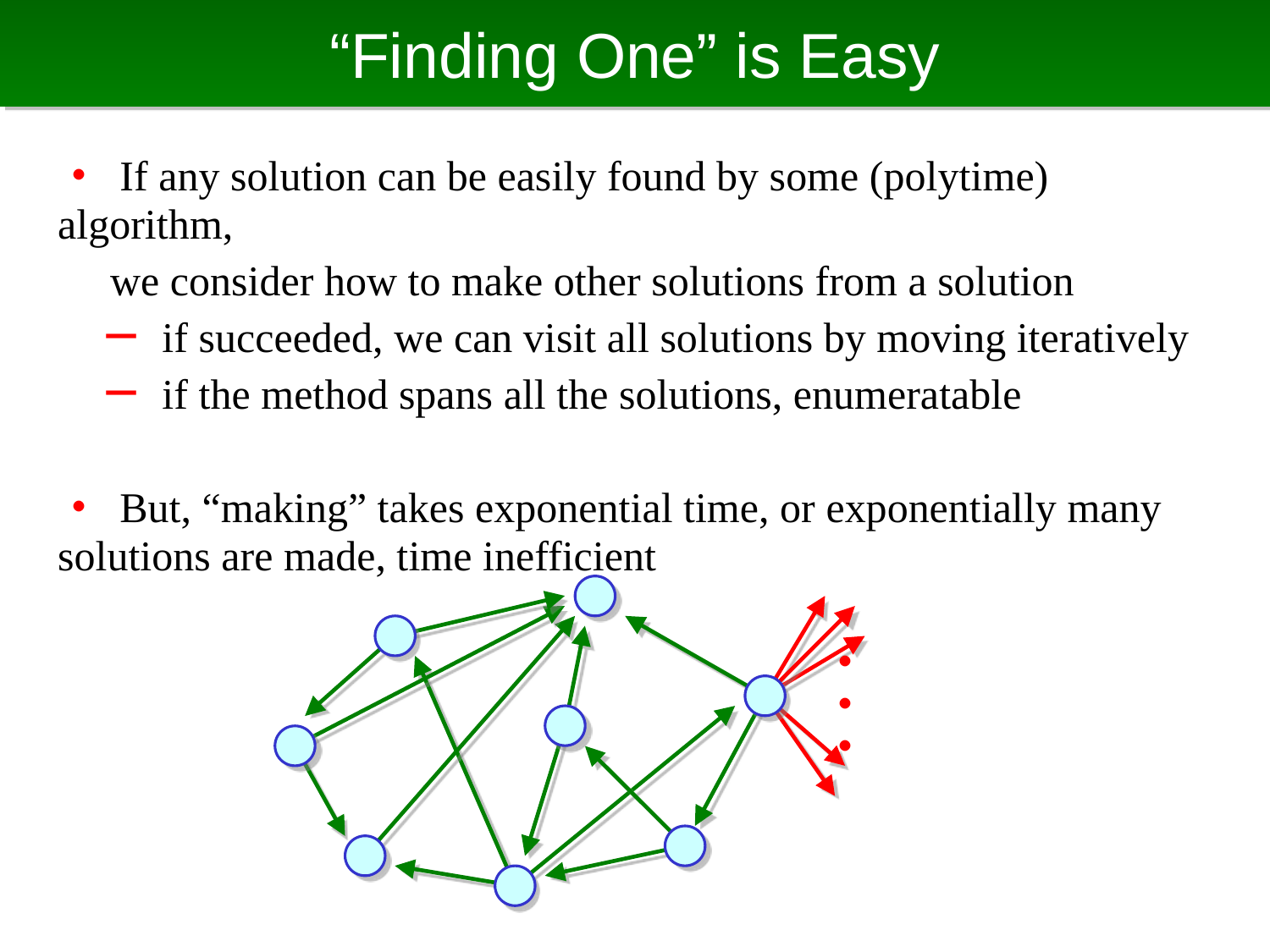

# “Finding One” is Easy
・ If any solution can be easily found by some (polytime) algorithm,
　we consider how to make other solutions from a solution
　－ if succeeded, we can visit all solutions by moving iteratively
　－ if the method spans all the solutions, enumeratable

・ But, “making” takes exponential time, or exponentially many solutions are made, time inefficient

・・・